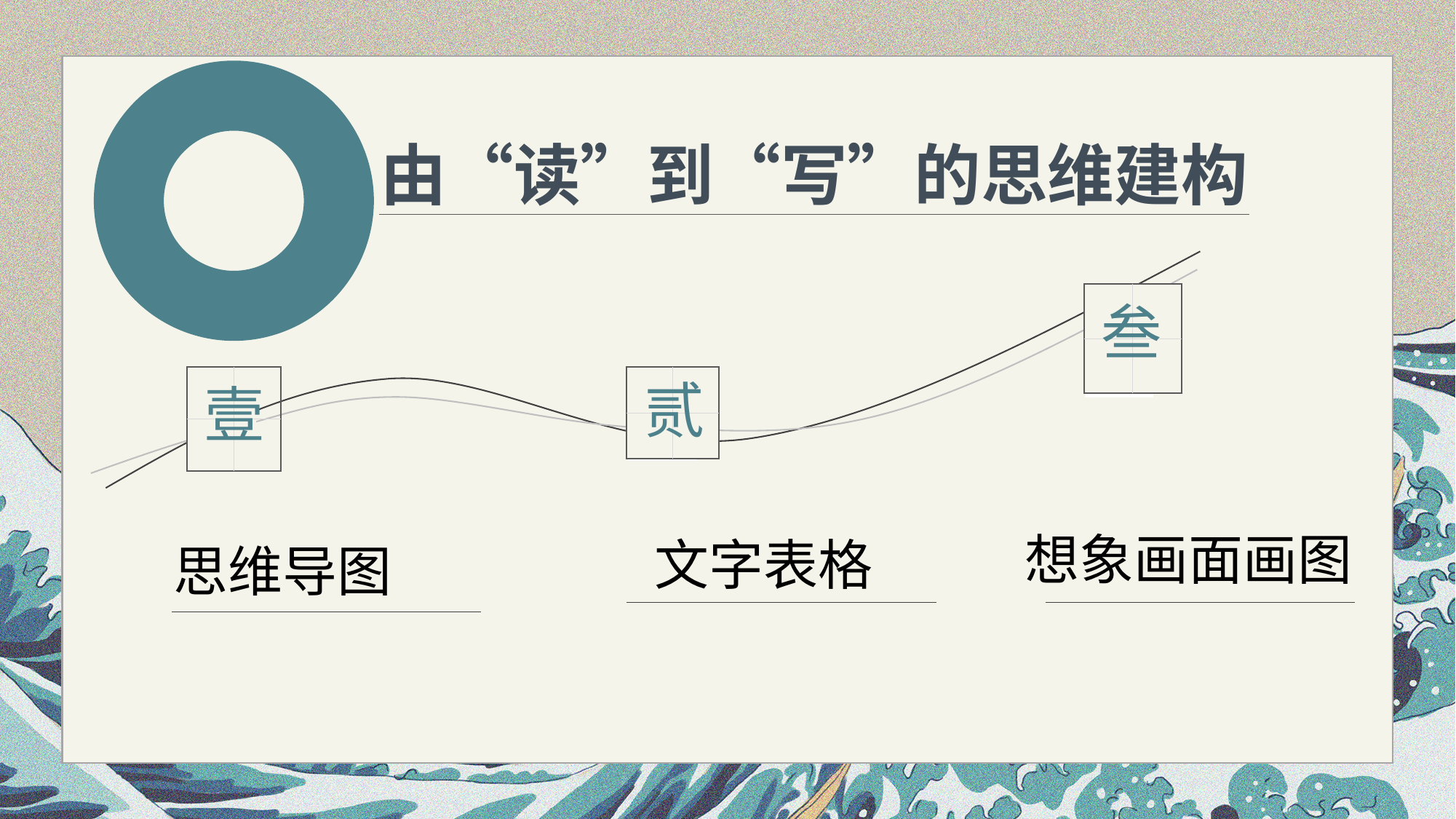

由“读”到“写”的思维建构

叁

壹

贰

想象画面画图
文字表格
思维导图